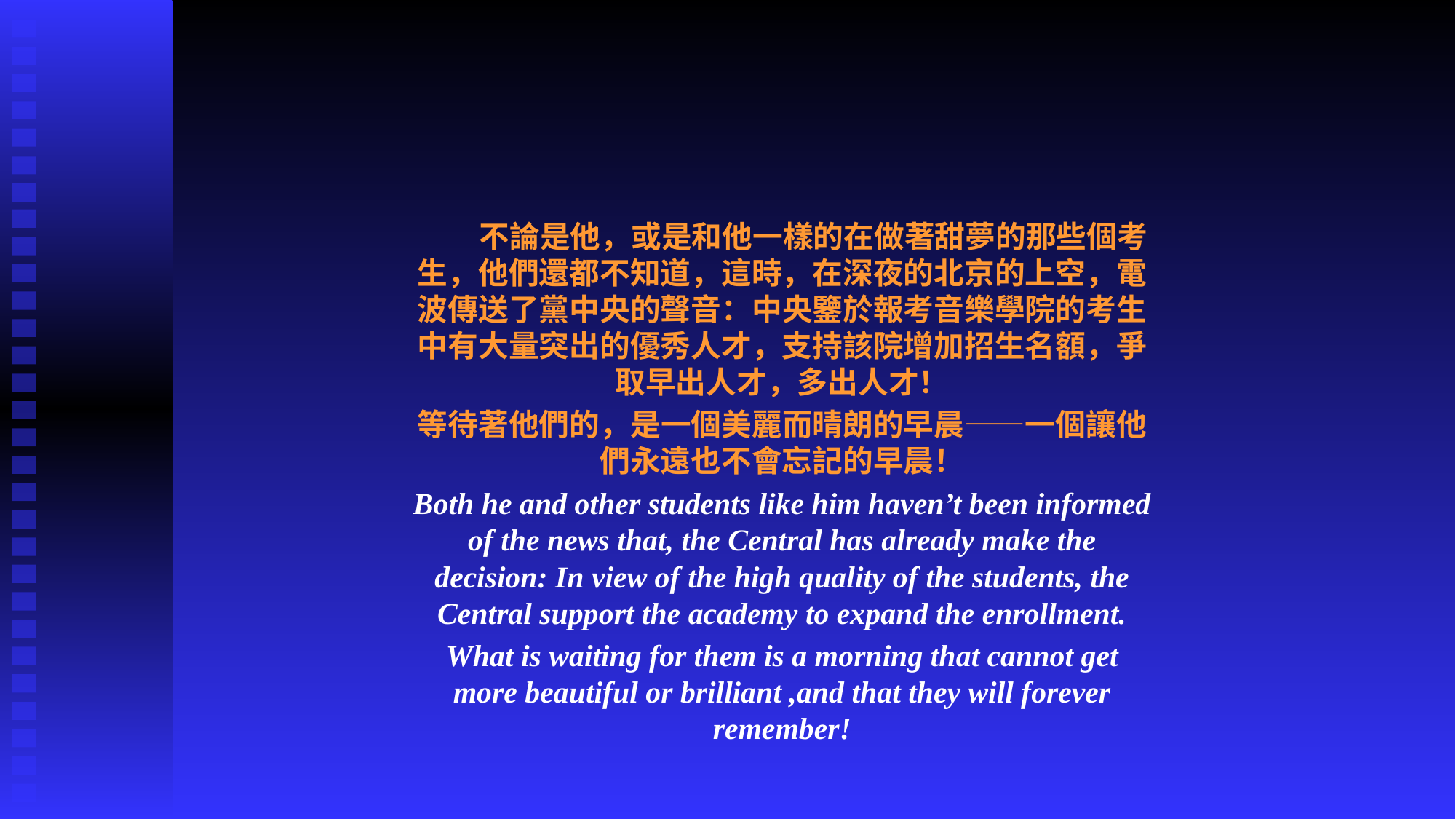

不論是他，或是和他一樣的在做著甜夢的那些個考生，他們還都不知道，這時，在深夜的北京的上空，電波傳送了黨中央的聲音：中央鑒於報考音樂學院的考生中有大量突出的優秀人才，支持該院增加招生名額，爭取早出人才，多出人才！
等待著他們的，是一個美麗而晴朗的早晨——一個讓他們永遠也不會忘記的早晨！
Both he and other students like him haven’t been informed of the news that, the Central has already make the decision: In view of the high quality of the students, the Central support the academy to expand the enrollment.
What is waiting for them is a morning that cannot get more beautiful or brilliant ,and that they will forever remember!